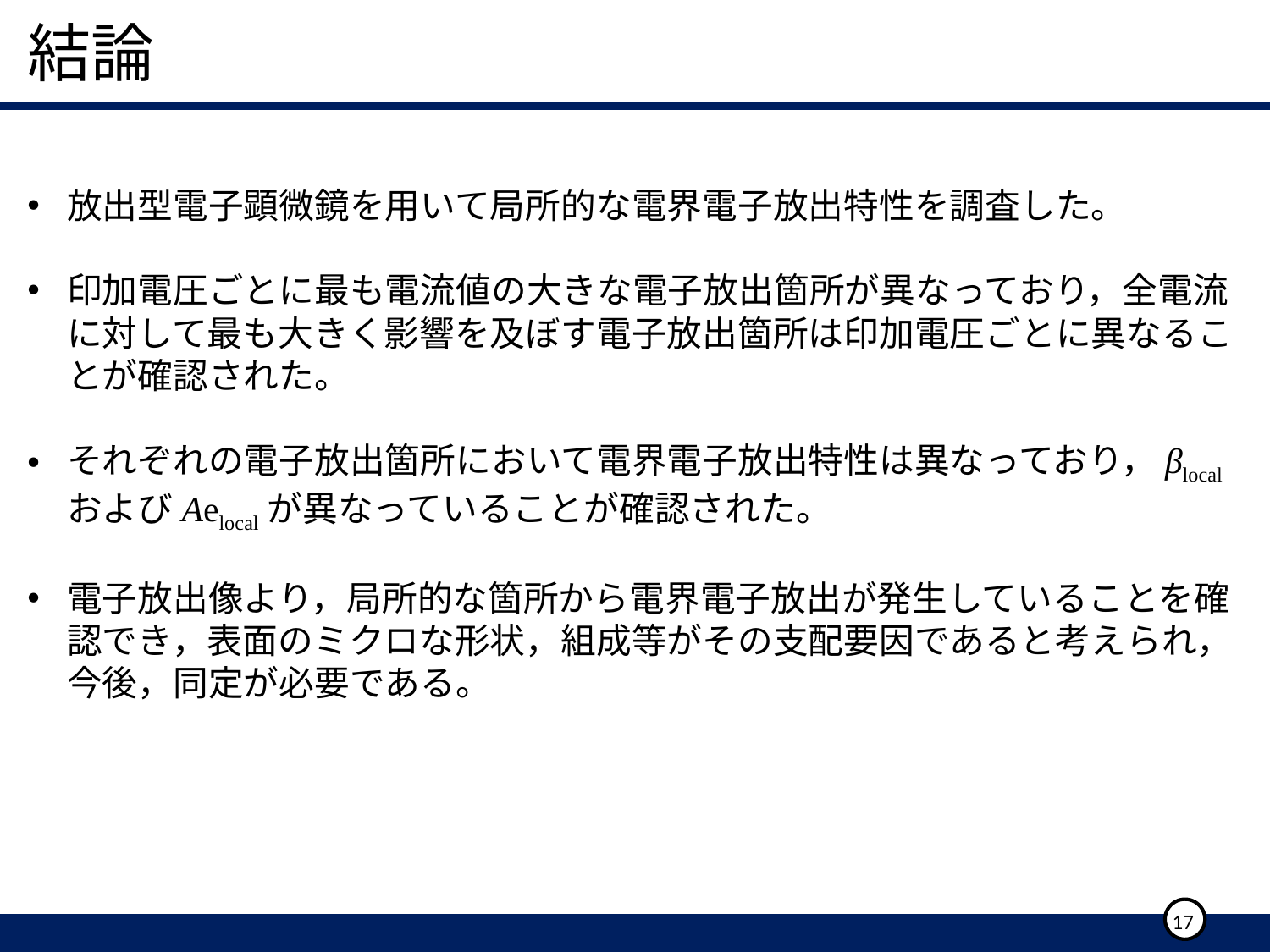

Grid Support
# 結論
1       2     3     4     5
放出型電子顕微鏡を用いて局所的な電界電子放出特性を調査した。

印加電圧ごとに最も電流値の大きな電子放出箇所が異なっており，全電流に対して最も大きく影響を及ぼす電子放出箇所は印加電圧ごとに異なることが確認された。

それぞれの電子放出箇所において電界電子放出特性は異なっており，βlocalおよびAelocalが異なっていることが確認された。

電子放出像より，局所的な箇所から電界電子放出が発生していることを確認でき，表面のミクロな形状，組成等がその支配要因であると考えられ，今後，同定が必要である。

17